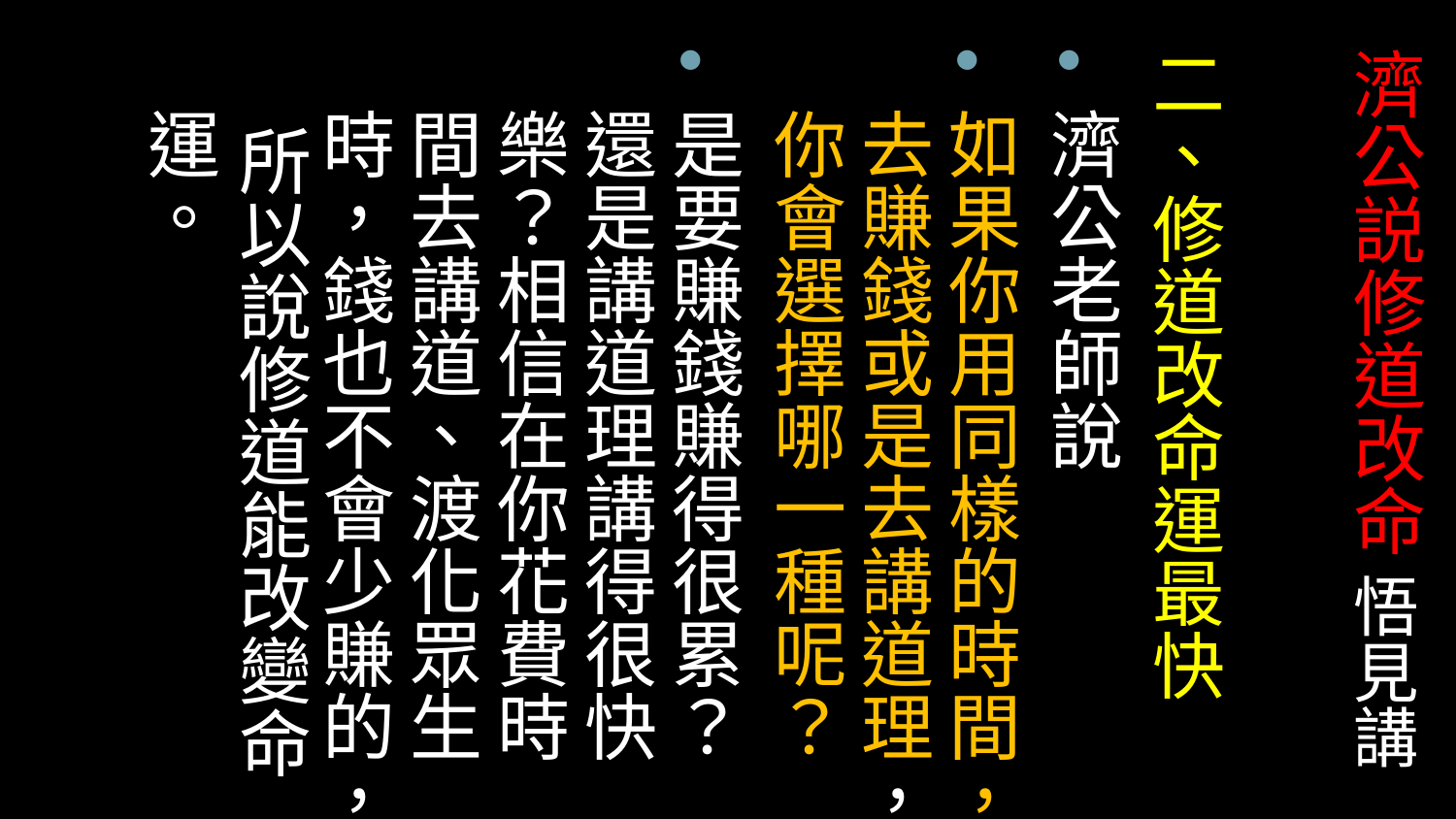

# 濟公説修道改命 悟見講
二、修道改命運最快
濟公老師說
如果你用同樣的時間，去賺錢或是去講道理，你會選擇哪一種呢？
是要賺錢賺得很累？還是講道理講得很快樂？相信在你花費時間去講道、渡化眾生時，錢也不會少賺的， 所以說修道能改變命運。